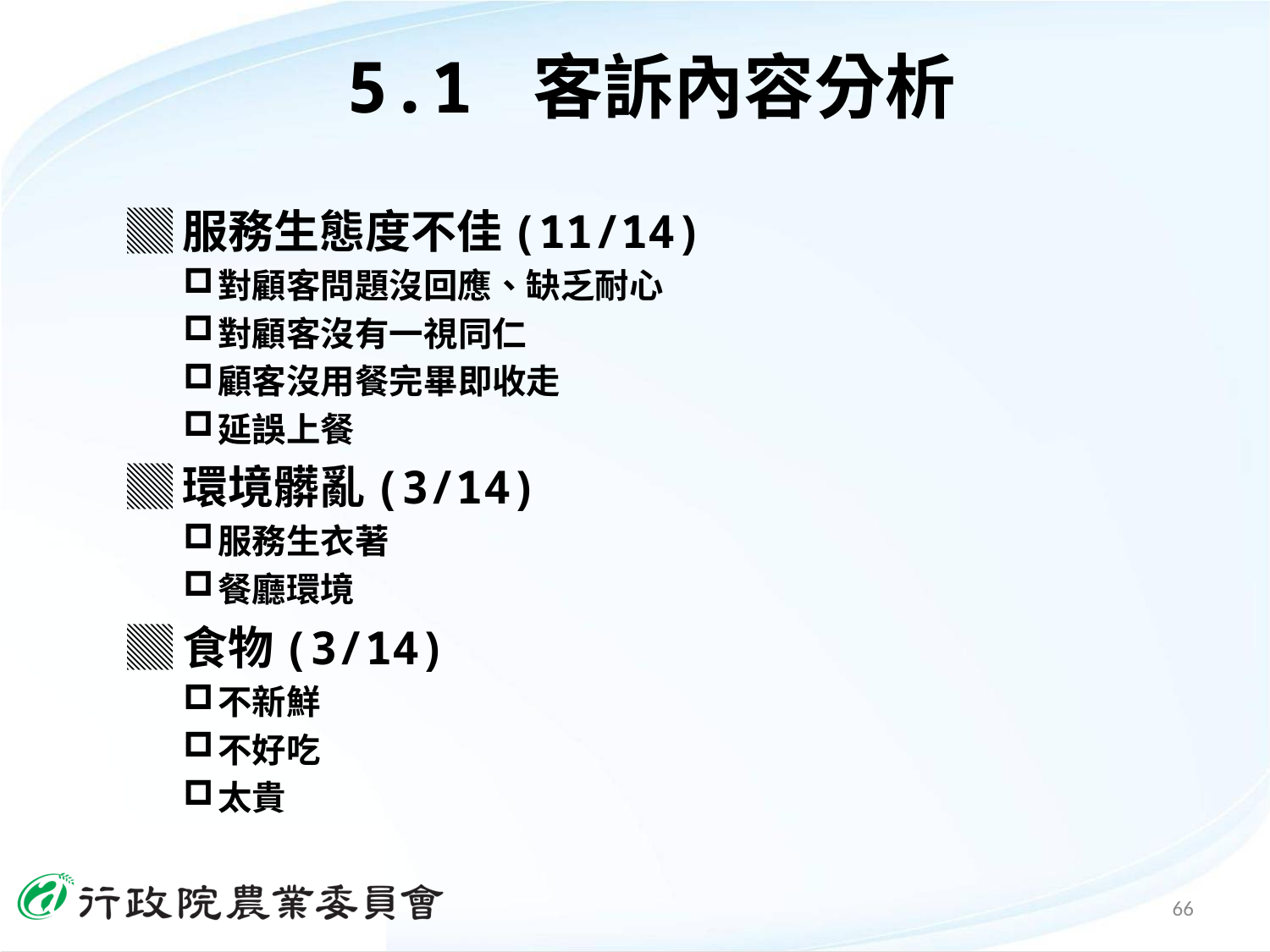

# 5.1 客訴內容分析
▓服務生態度不佳(11/14)
對顧客問題沒回應、缺乏耐心
對顧客沒有一視同仁
顧客沒用餐完畢即收走
延誤上餐
▓環境髒亂(3/14)
服務生衣著
餐廳環境
▓食物(3/14)
不新鮮
不好吃
太貴

66